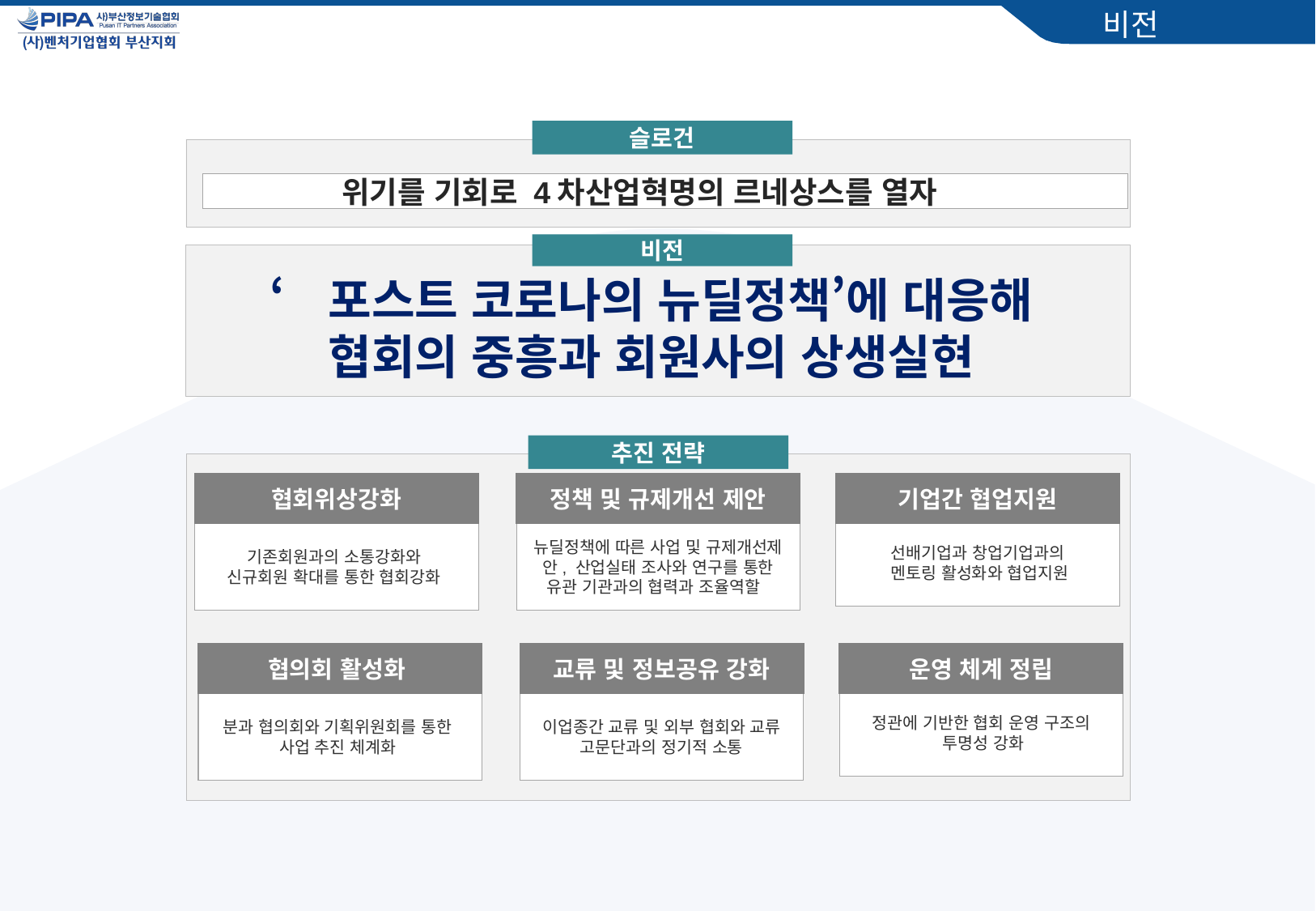

비전
슬로건

             위기를 기회로 4차산업혁명의 르네상스를 열자
비전
‘포스트 코로나의 뉴딜정책’에 대응해
협회의 중흥과 회원사의 상생실현
추진 전략

협회위상강화
정책 및 규제개선 제안
기업간 협업지원
선배기업과 창업기업과의
 멘토링 활성화와 협업지원
기존회원과의 소통강화와
신규회원 확대를 통한 협회강화
뉴딜정책에 따른 사업 및 규제개선제안, 산업실태 조사와 연구를 통한 유관 기관과의 협력과 조율역할
협의회 활성화
교류 및 정보공유 강화
운영 체계 정립
정관에 기반한 협회 운영 구조의
 투명성 강화
분과 협의회와 기획위원회를 통한
사업 추진 체계화
이업종간 교류 및 외부 협회와 교류
고문단과의 정기적 소통